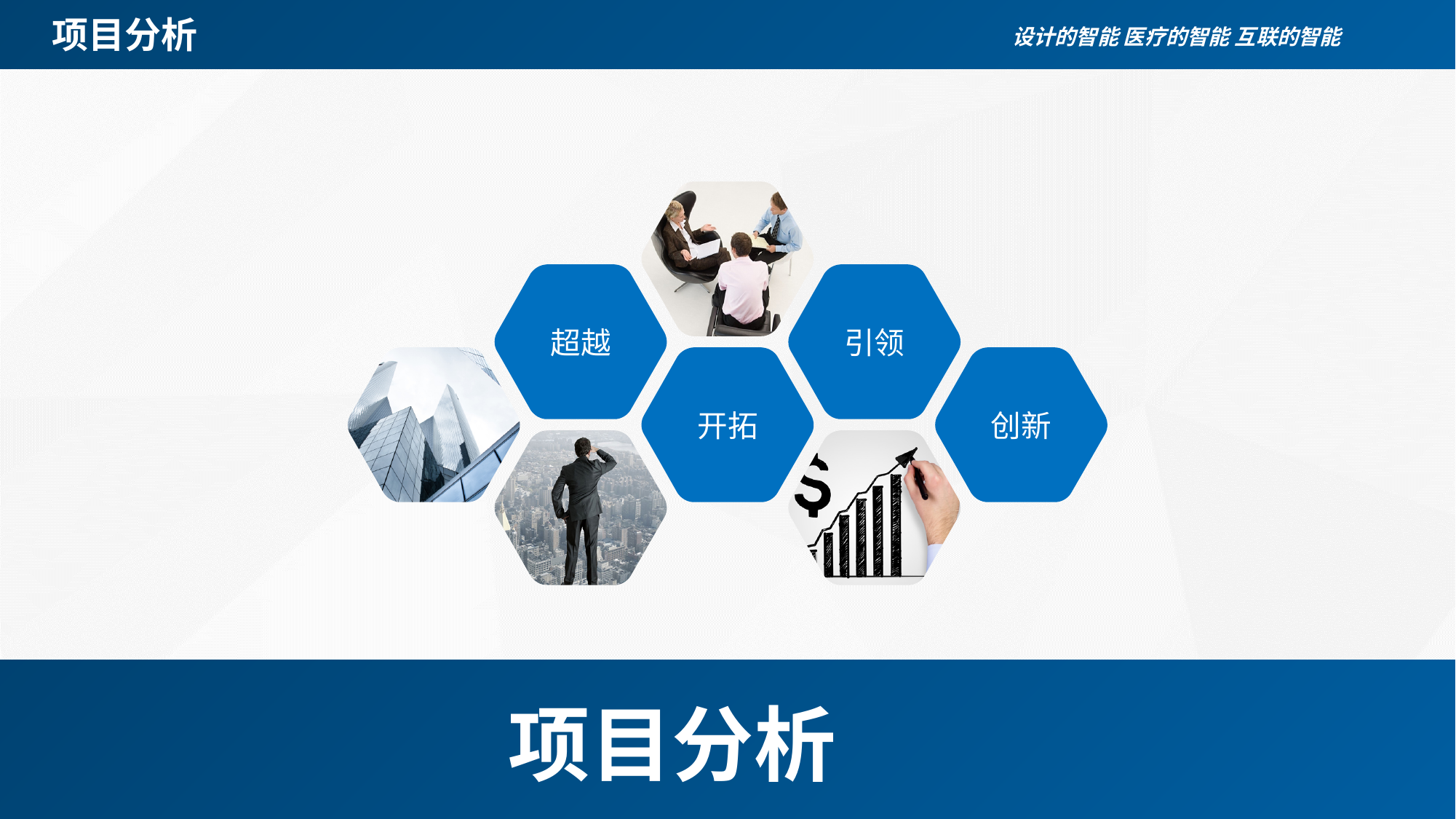

项目分析
设计的智能 医疗的智能 互联的智能

超越
引领

开拓
创新

项目分析